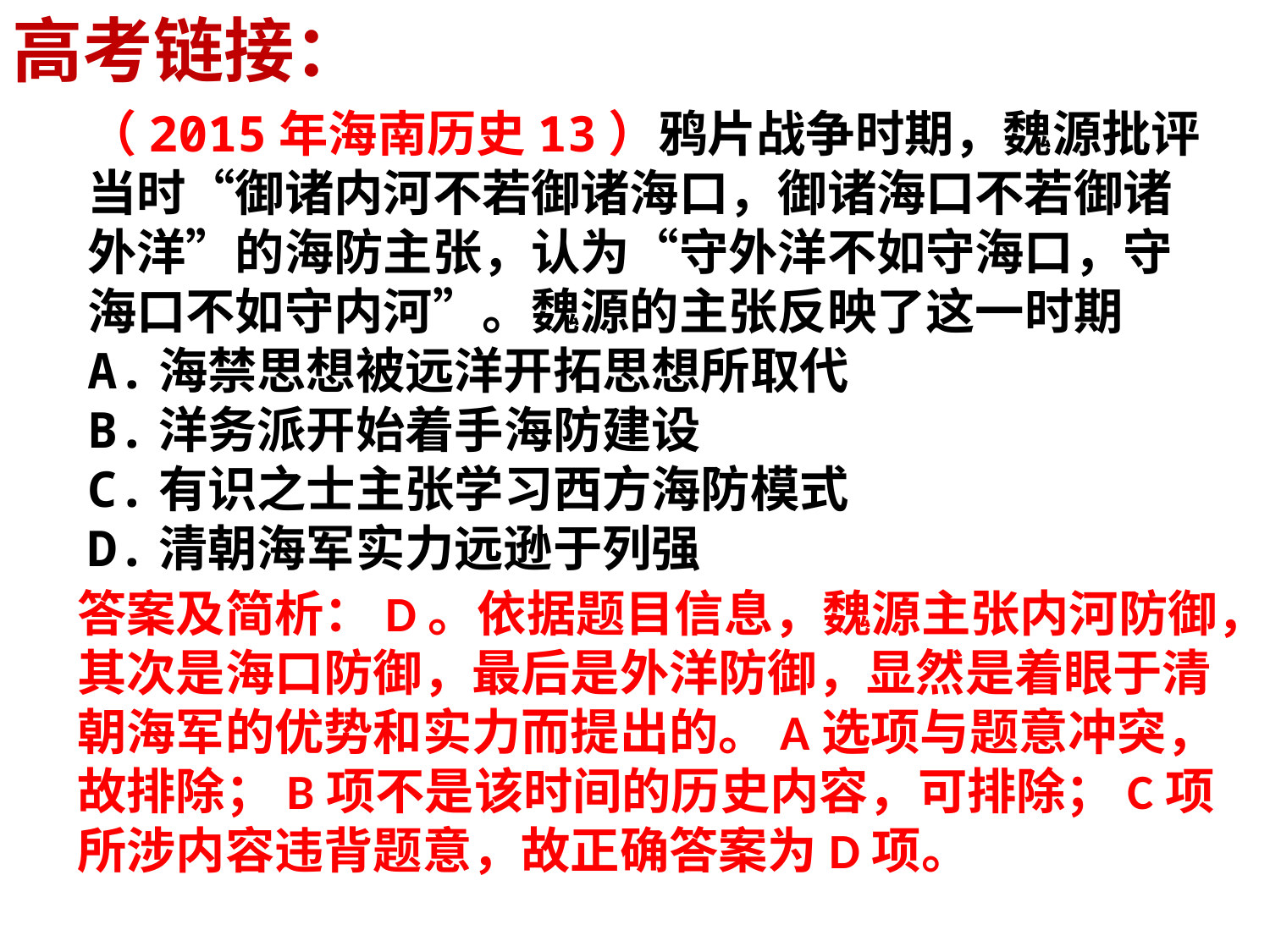

高考链接：
（2015年海南历史13）鸦片战争时期，魏源批评当时“御诸内河不若御诸海口，御诸海口不若御诸外洋”的海防主张，认为“守外洋不如守海口，守海口不如守内河”。魏源的主张反映了这一时期
A.海禁思想被远洋开拓思想所取代
B.洋务派开始着手海防建设
C.有识之士主张学习西方海防模式
D.清朝海军实力远逊于列强

答案及简析：D。依据题目信息，魏源主张内河防御，其次是海口防御，最后是外洋防御，显然是着眼于清朝海军的优势和实力而提出的。A选项与题意冲突，故排除；B项不是该时间的历史内容，可排除；C项所涉内容违背题意，故正确答案为D项。